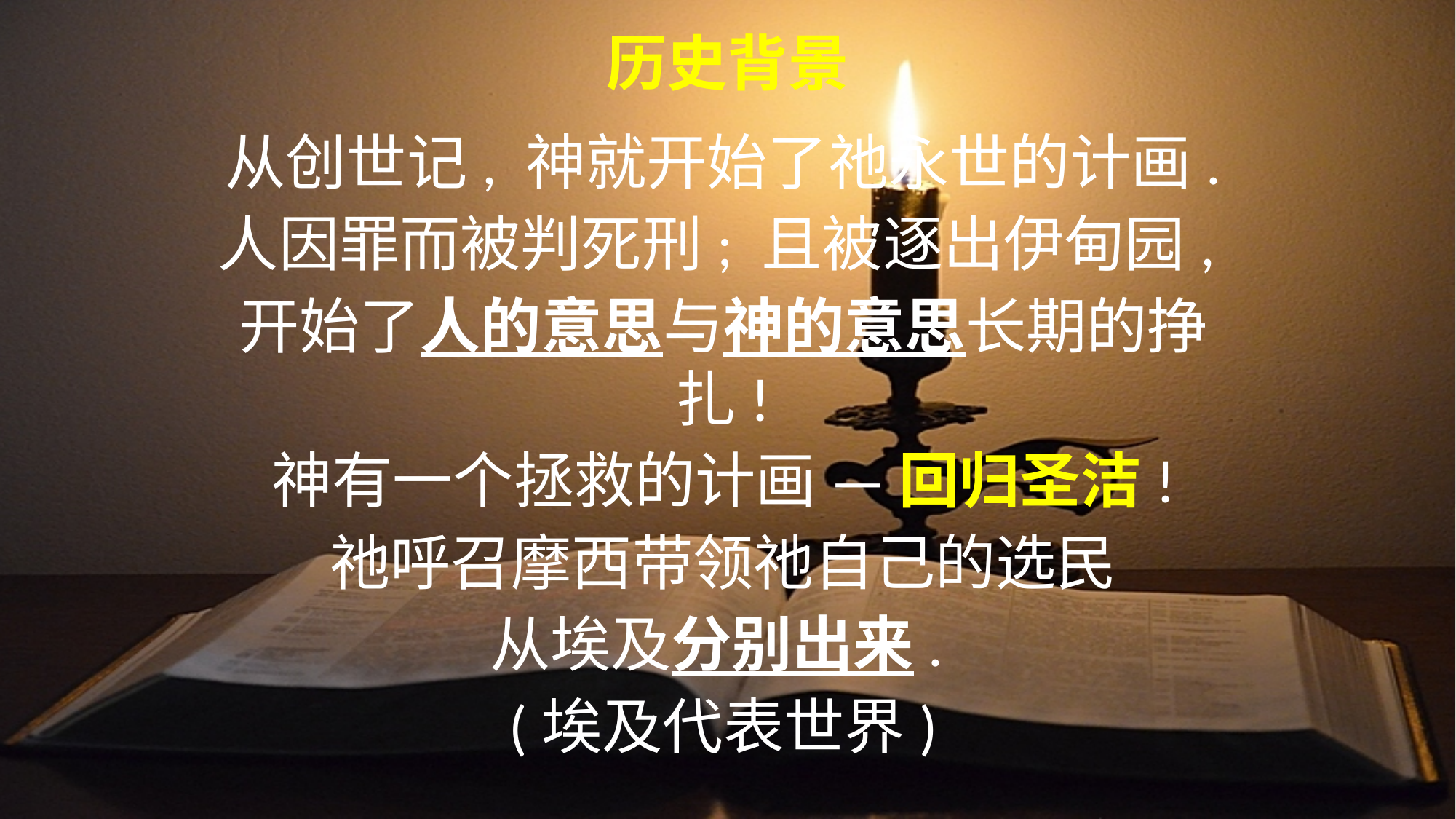

历史背景
从创世记, 神就开始了祂永世的计画.
人因罪而被判死刑; 且被逐出伊甸园,
开始了人的意思与神的意思长期的挣扎!
神有一个拯救的计画 — 回归圣洁!
祂呼召摩西带领祂自己的选民
从埃及分别出来.
(埃及代表世界)